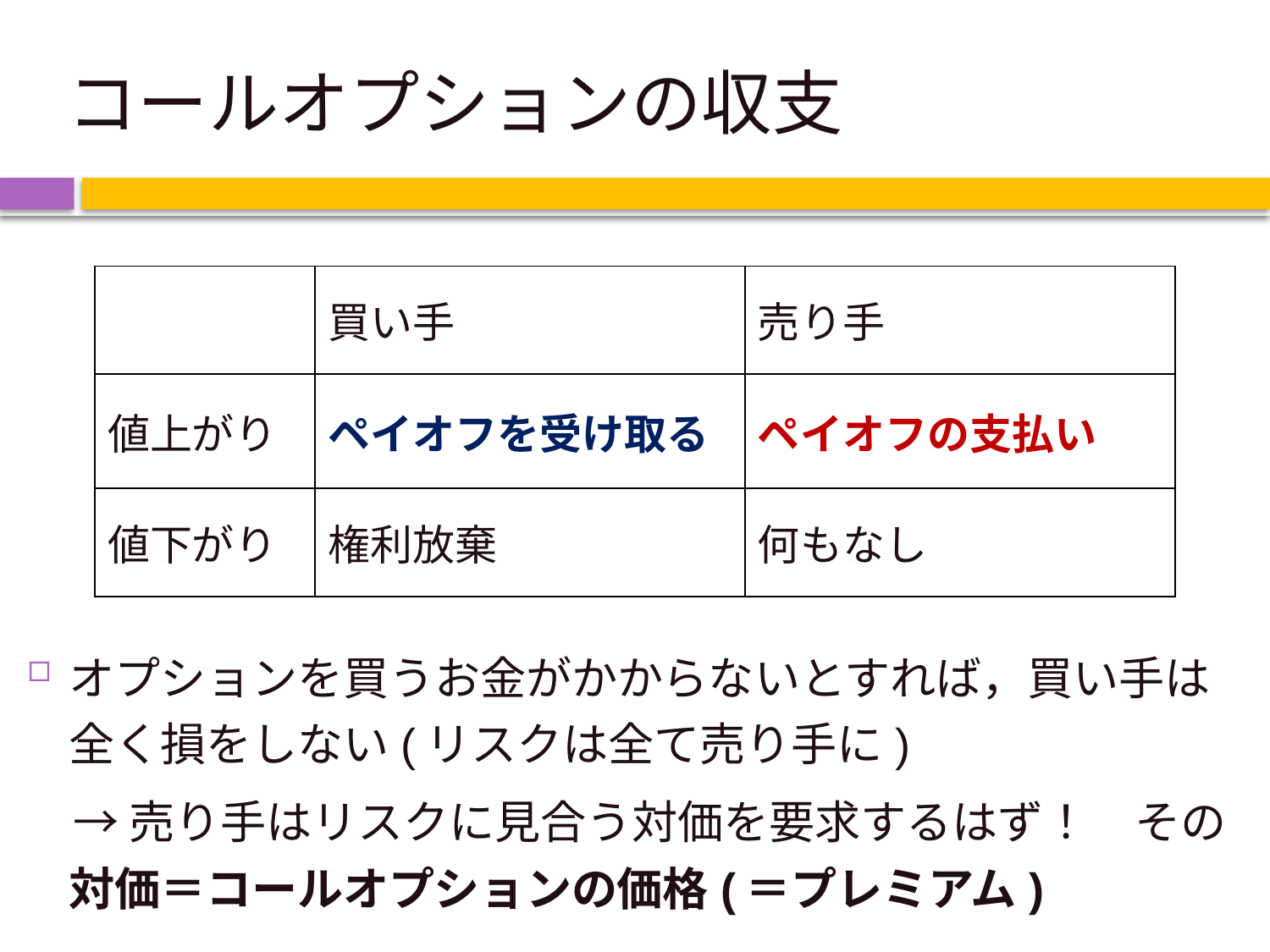

# コールオプションの収支
|  | 買い手 | 売り手 |
| --- | --- | --- |
| 値上がり | ペイオフを受け取る | ペイオフの支払い |
| 値下がり | 権利放棄 | 何もなし |
オプションを買うお金がかからないとすれば，買い手は全く損をしない(リスクは全て売り手に)
　→ 売り手はリスクに見合う対価を要求するはず！　その対価＝コールオプションの価格(＝プレミアム)